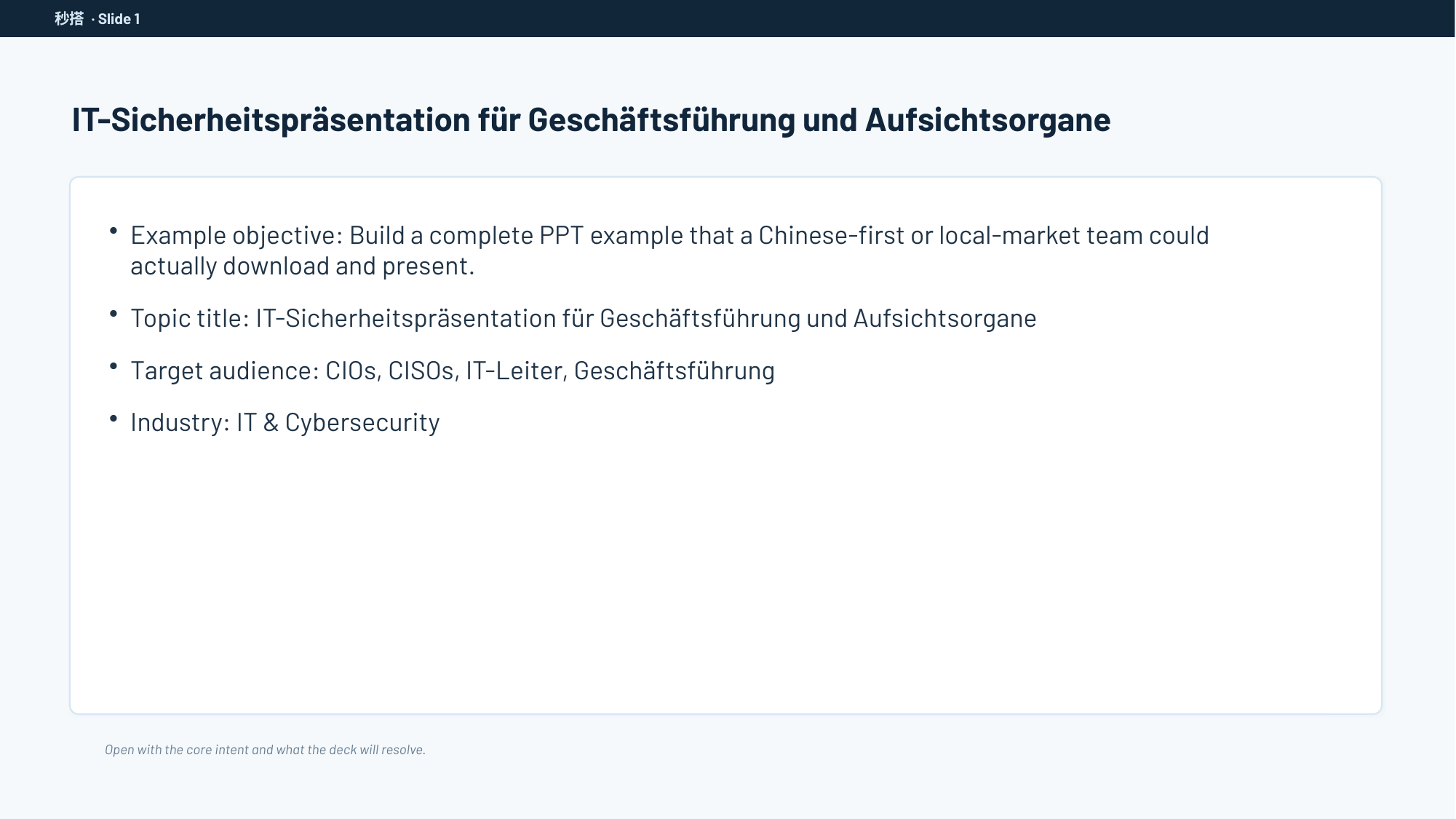

秒搭 · Slide 1
IT-Sicherheitspräsentation für Geschäftsführung und Aufsichtsorgane

Example objective: Build a complete PPT example that a Chinese-first or local-market team could actually download and present.
Topic title: IT-Sicherheitspräsentation für Geschäftsführung und Aufsichtsorgane
Target audience: CIOs, CISOs, IT-Leiter, Geschäftsführung
Industry: IT & Cybersecurity
Open with the core intent and what the deck will resolve.